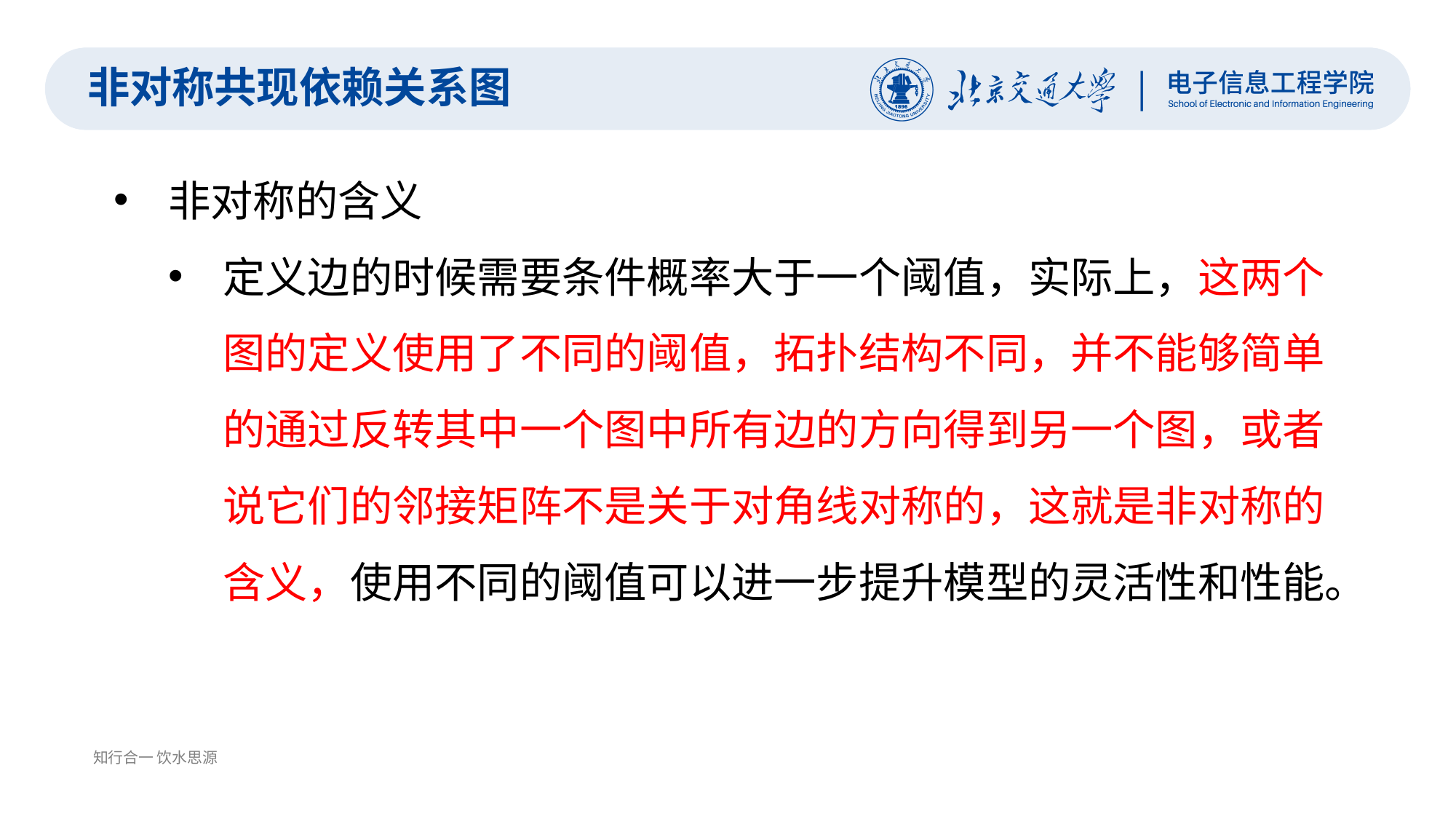

非对称共现依赖关系图

非对称的含义
定义边的时候需要条件概率大于一个阈值，实际上，这两个图的定义使用了不同的阈值，拓扑结构不同，并不能够简单的通过反转其中一个图中所有边的方向得到另一个图，或者说它们的邻接矩阵不是关于对角线对称的，这就是非对称的含义，使用不同的阈值可以进一步提升模型的灵活性和性能。
知行合一 饮水思源